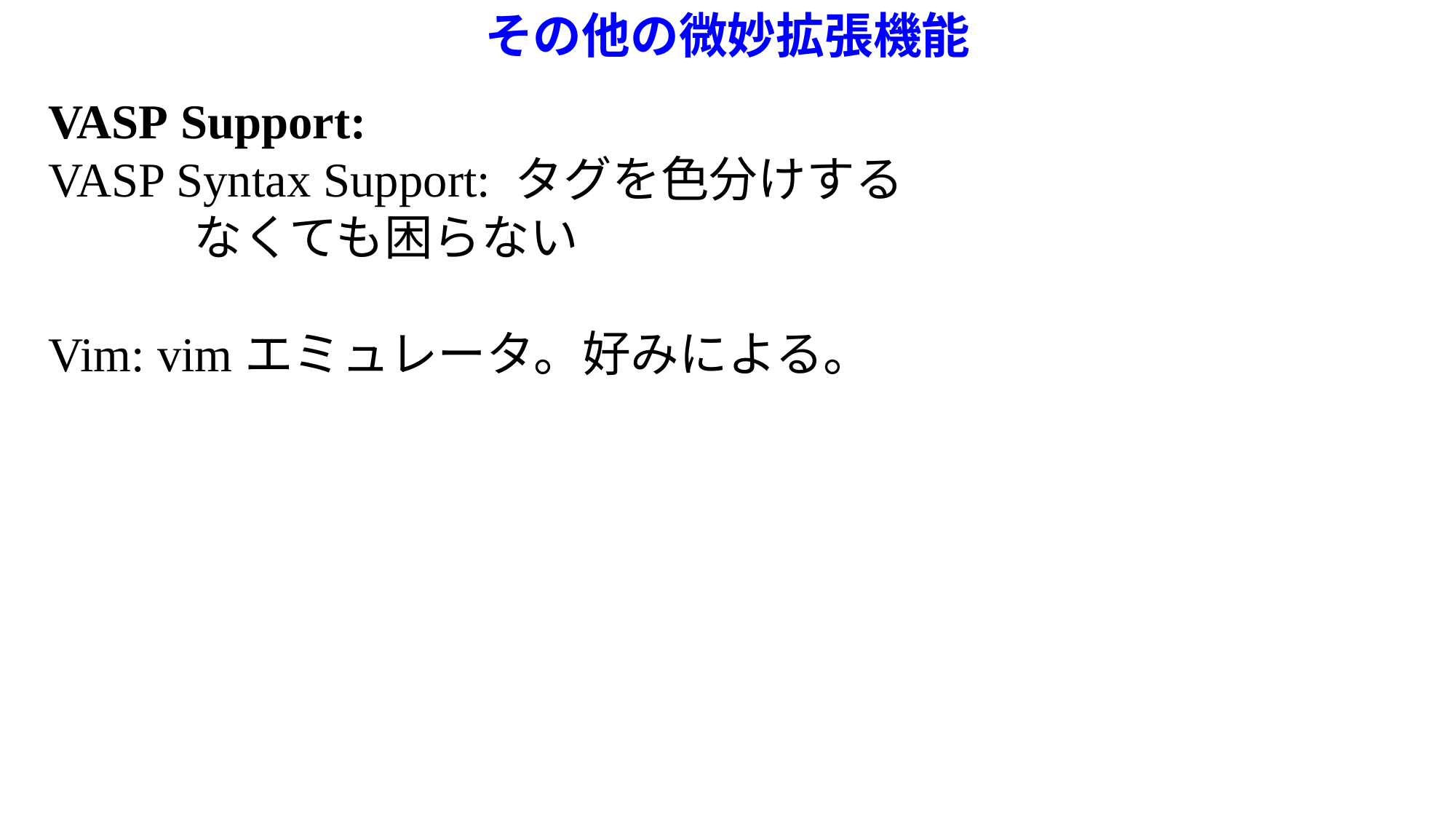

その他の微妙拡張機能
VASP Support:
VASP Syntax Support: タグを色分けする
　　　なくても困らない

Vim: vimエミュレータ。好みによる。